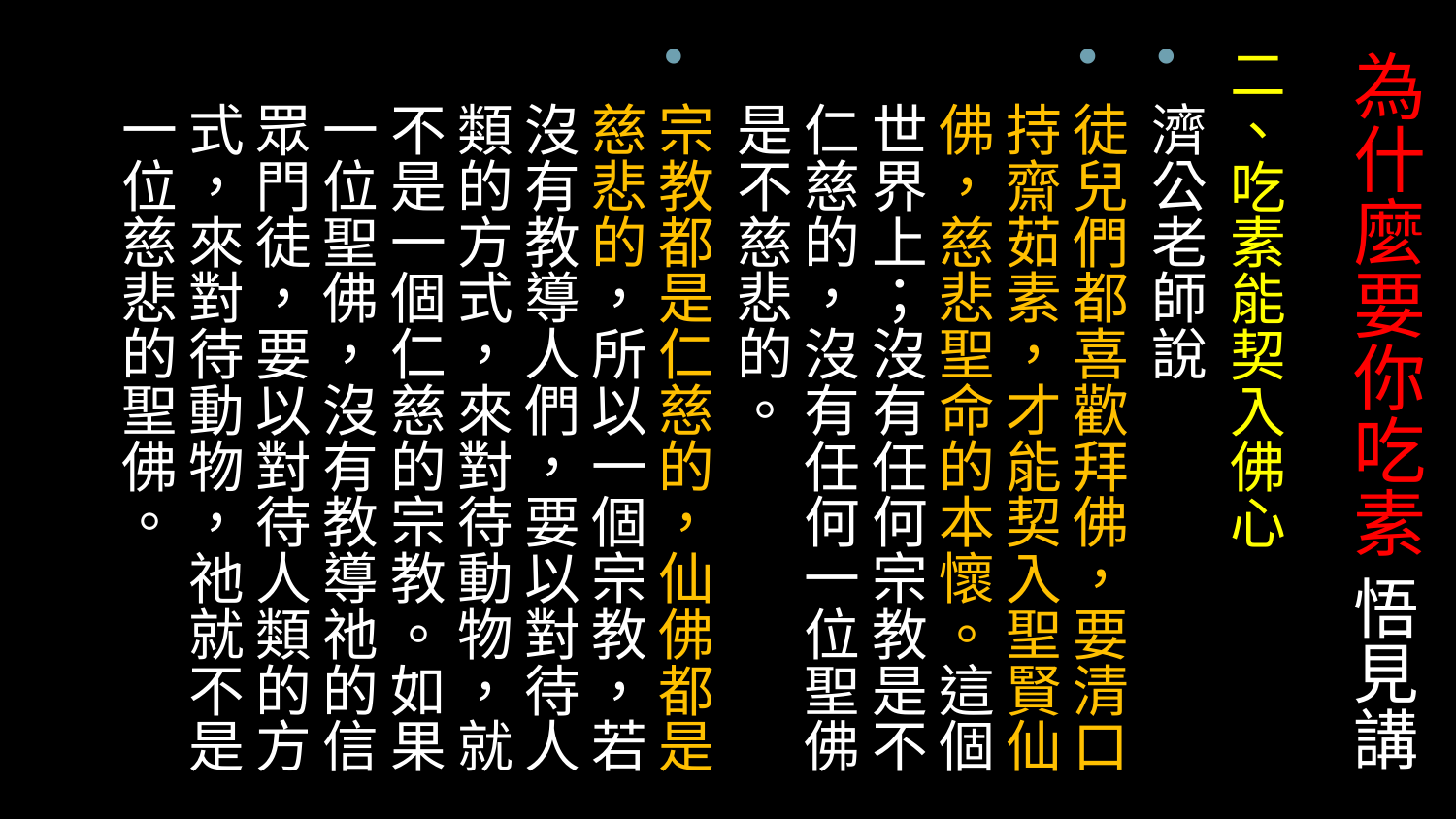

二、吃素能契入佛心
濟公老師說
徒兒們都喜歡拜佛，要清口持齋茹素，才能契入聖賢仙佛，慈悲聖命的本懷。這個世界上；沒有任何宗教是不仁慈的，沒有任何一位聖佛是不慈悲的。
宗教都是仁慈的，仙佛都是慈悲的，所以一個宗教，若沒有教導人們，要以對待人類的方式，來對待動物，就不是一個仁慈的宗教。如果一位聖佛，沒有教導祂的信眾門徒，要以對待人類的方式，來對待動物，祂就不是一位慈悲的聖佛。

# 為什麼要你吃素 悟見講